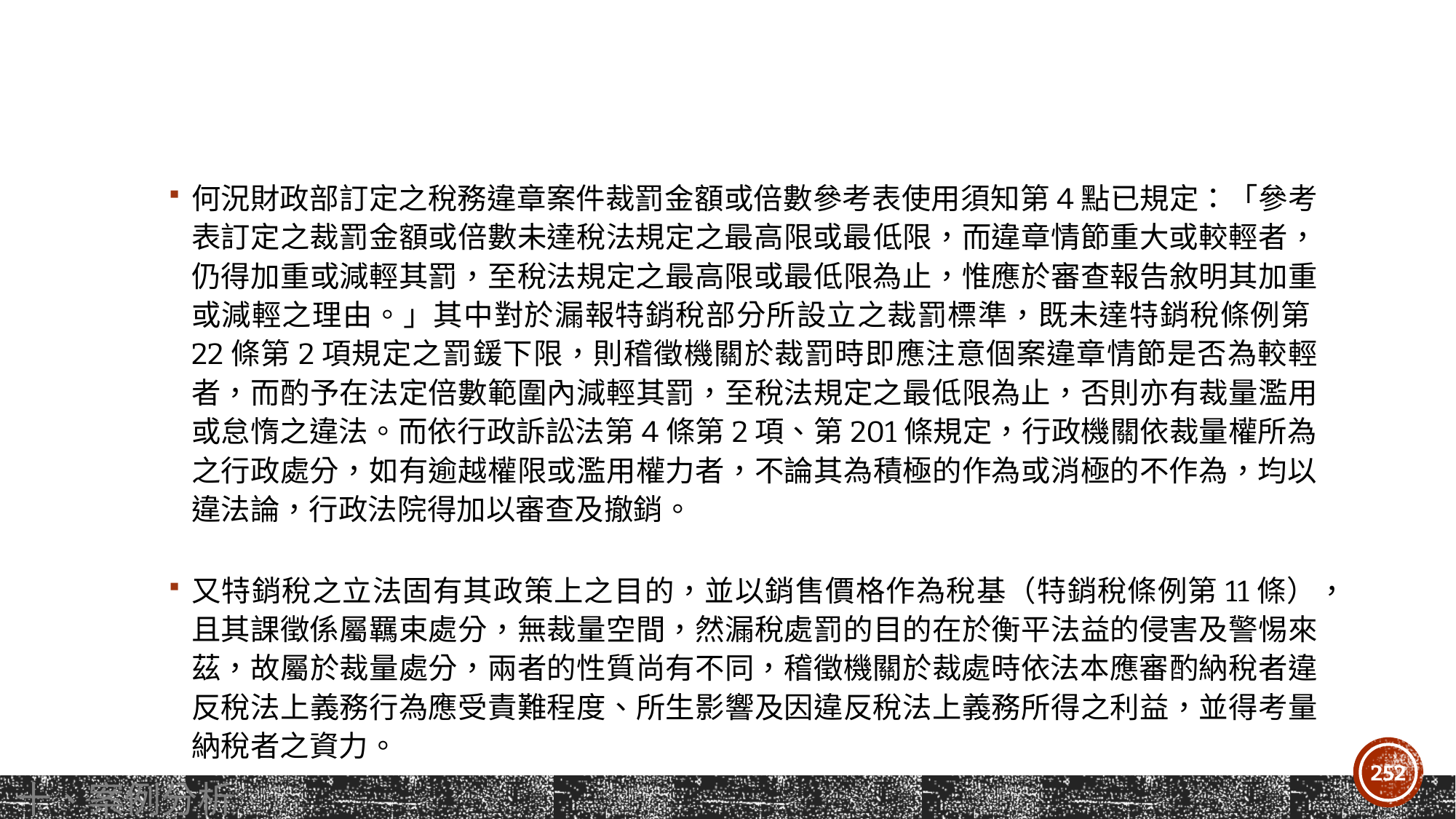

#
何況財政部訂定之稅務違章案件裁罰金額或倍數參考表使用須知第4點已規定：「參考表訂定之裁罰金額或倍數未達稅法規定之最高限或最低限，而違章情節重大或較輕者，仍得加重或減輕其罰，至稅法規定之最高限或最低限為止，惟應於審查報告敘明其加重或減輕之理由。」其中對於漏報特銷稅部分所設立之裁罰標準，既未達特銷稅條例第22條第2項規定之罰鍰下限，則稽徵機關於裁罰時即應注意個案違章情節是否為較輕者，而酌予在法定倍數範圍內減輕其罰，至稅法規定之最低限為止，否則亦有裁量濫用或怠惰之違法。而依行政訴訟法第4條第2項、第201條規定，行政機關依裁量權所為之行政處分，如有逾越權限或濫用權力者，不論其為積極的作為或消極的不作為，均以違法論，行政法院得加以審查及撤銷。

又特銷稅之立法固有其政策上之目的，並以銷售價格作為稅基（特銷稅條例第11條），且其課徵係屬羈束處分，無裁量空間，然漏稅處罰的目的在於衡平法益的侵害及警惕來茲，故屬於裁量處分，兩者的性質尚有不同，稽徵機關於裁處時依法本應審酌納稅者違反稅法上義務行為應受責難程度、所生影響及因違反稅法上義務所得之利益，並得考量納稅者之資力。
252